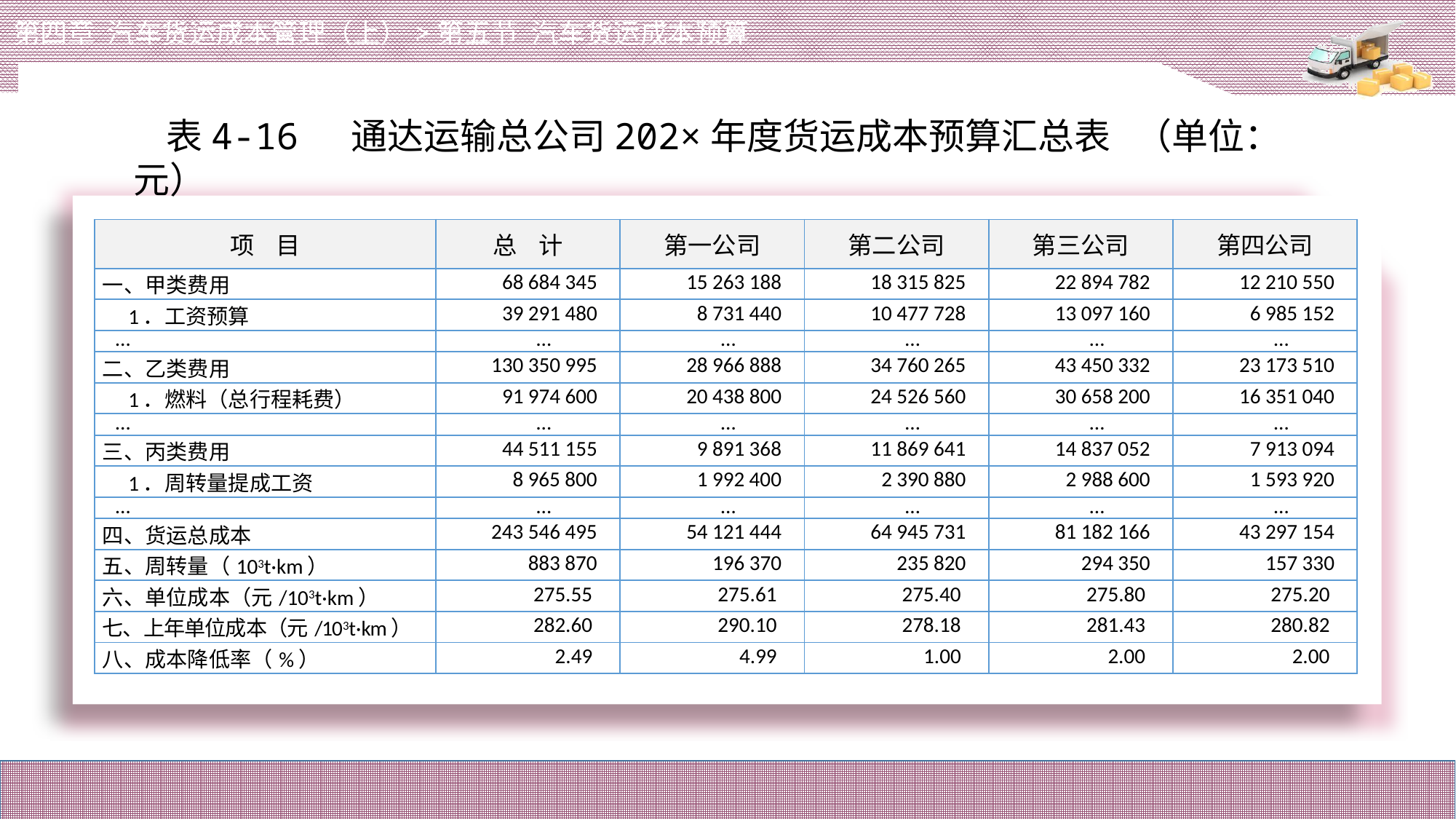

第四章  汽车货运成本管理（上）>第五节  汽车货运成本预算
表4-16  通达运输总公司202×年度货运成本预算汇总表   （单位：元）
| 项 目 | 总 计 | 第一公司 | 第二公司 | 第三公司 | 第四公司 |
| --- | --- | --- | --- | --- | --- |
| 一、甲类费用 | 68 684 345 | 15 263 188 | 18 315 825 | 22 894 782 | 12 210 550 |
| 1．工资预算 | 39 291 480 | 8 731 440 | 10 477 728 | 13 097 160 | 6 985 152 |
| … | … | … | … | … | … |
| 二、乙类费用 | 130 350 995 | 28 966 888 | 34 760 265 | 43 450 332 | 23 173 510 |
| 1．燃料（总行程耗费） | 91 974 600 | 20 438 800 | 24 526 560 | 30 658 200 | 16 351 040 |
| … | … | … | … | … | … |
| 三、丙类费用 | 44 511 155 | 9 891 368 | 11 869 641 | 14 837 052 | 7 913 094 |
| 1．周转量提成工资 | 8 965 800 | 1 992 400 | 2 390 880 | 2 988 600 | 1 593 920 |
| … | … | … | … | … | … |
| 四、货运总成本 | 243 546 495 | 54 121 444 | 64 945 731 | 81 182 166 | 43 297 154 |
| 五、周转量（103t·km） | 883 870 | 196 370 | 235 820 | 294 350 | 157 330 |
| 六、单位成本（元/103t·km） | 275.55 | 275.61 | 275.40 | 275.80 | 275.20 |
| 七、上年单位成本（元/103t·km） | 282.60 | 290.10 | 278.18 | 281.43 | 280.82 |
| 八、成本降低率（%） | 2.49 | 4.99 | 1.00 | 2.00 | 2.00 |